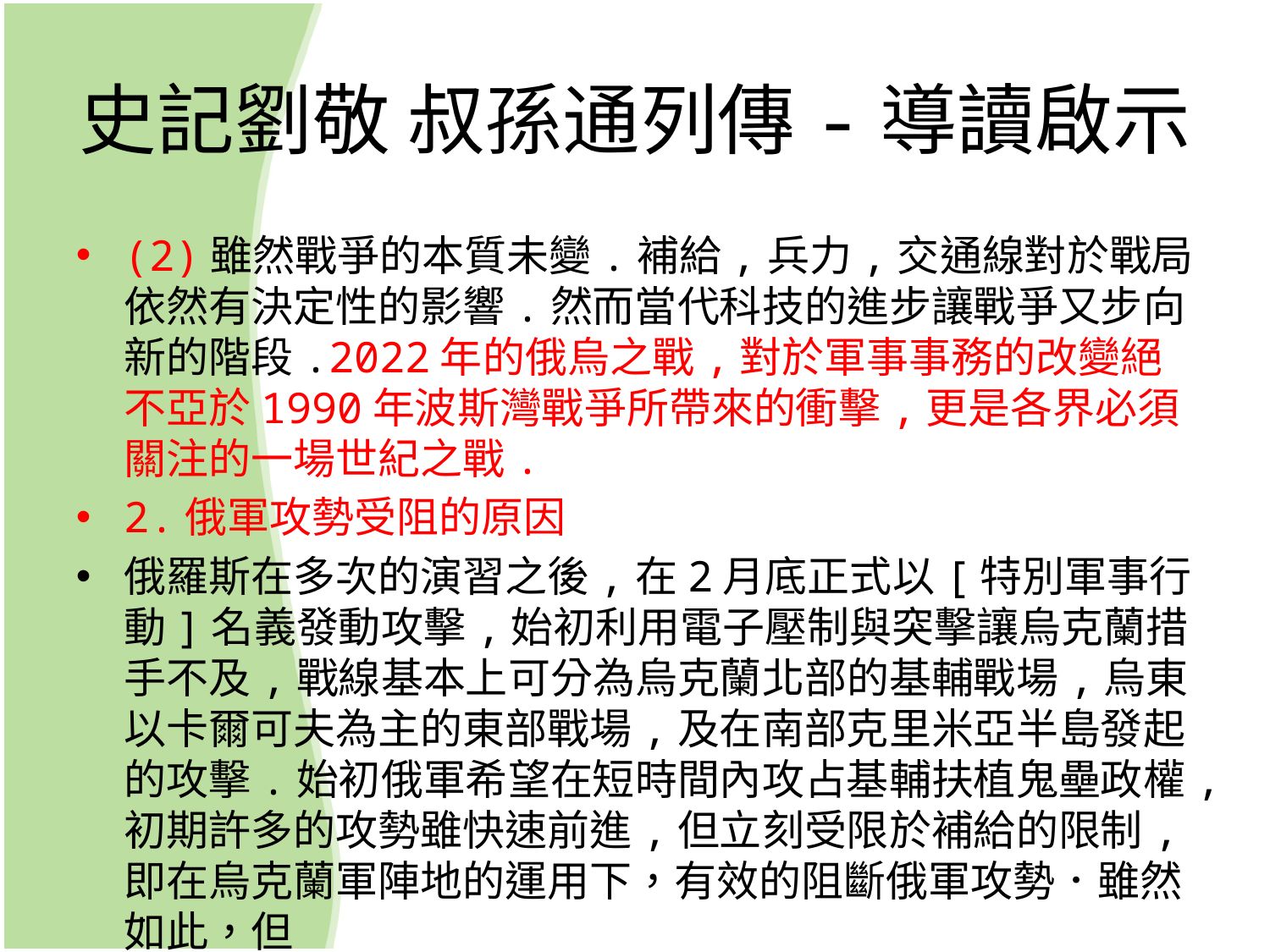

# 史記劉敬 叔孫通列傳-導讀啟示
(2)雖然戰爭的本質未變.補給,兵力,交通線對於戰局依然有決定性的影響.然而當代科技的進步讓戰爭又步向新的階段.2022年的俄烏之戰,對於軍事事務的改變絕不亞於1990年波斯灣戰爭所帶來的衝擊,更是各界必須關注的一場世紀之戰.
2.俄軍攻勢受阻的原因
俄羅斯在多次的演習之後,在2月底正式以[特別軍事行動]名義發動攻擊,始初利用電子壓制與突擊讓烏克蘭措手不及,戰線基本上可分為烏克蘭北部的基輔戰場,烏東以卡爾可夫為主的東部戰場,及在南部克里米亞半島發起的攻擊.始初俄軍希望在短時間內攻占基輔扶植鬼壘政權,初期許多的攻勢雖快速前進,但立刻受限於補給的限制,即在烏克蘭軍陣地的運用下，有效的阻斷俄軍攻勢．雖然如此，但